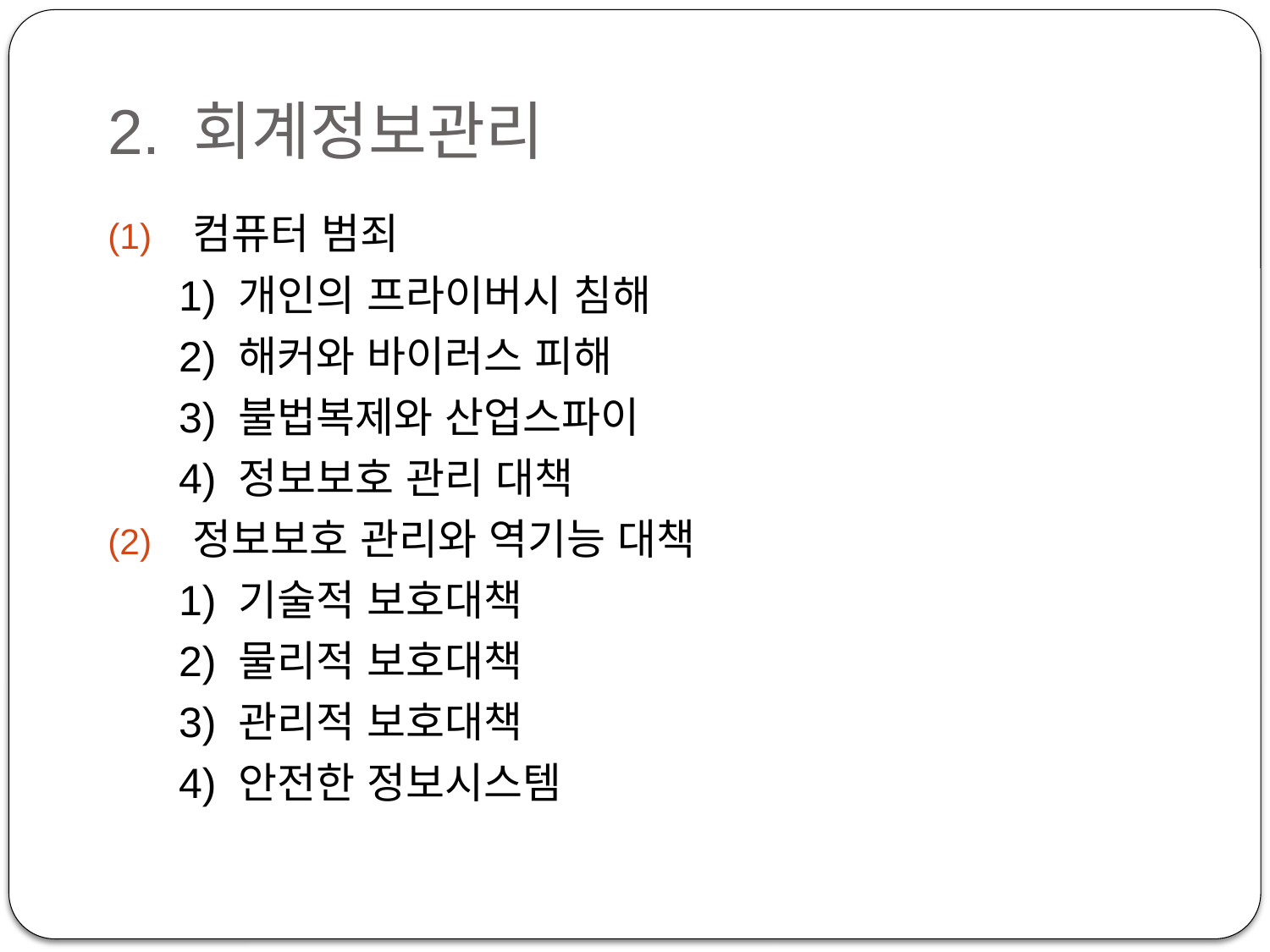

# 2. 회계정보관리
컴퓨터 범죄
      1) 개인의 프라이버시 침해
      2) 해커와 바이러스 피해
      3) 불법복제와 산업스파이
      4) 정보보호 관리 대책
정보보호 관리와 역기능 대책
      1) 기술적 보호대책
      2) 물리적 보호대책
      3) 관리적 보호대책
      4) 안전한 정보시스템